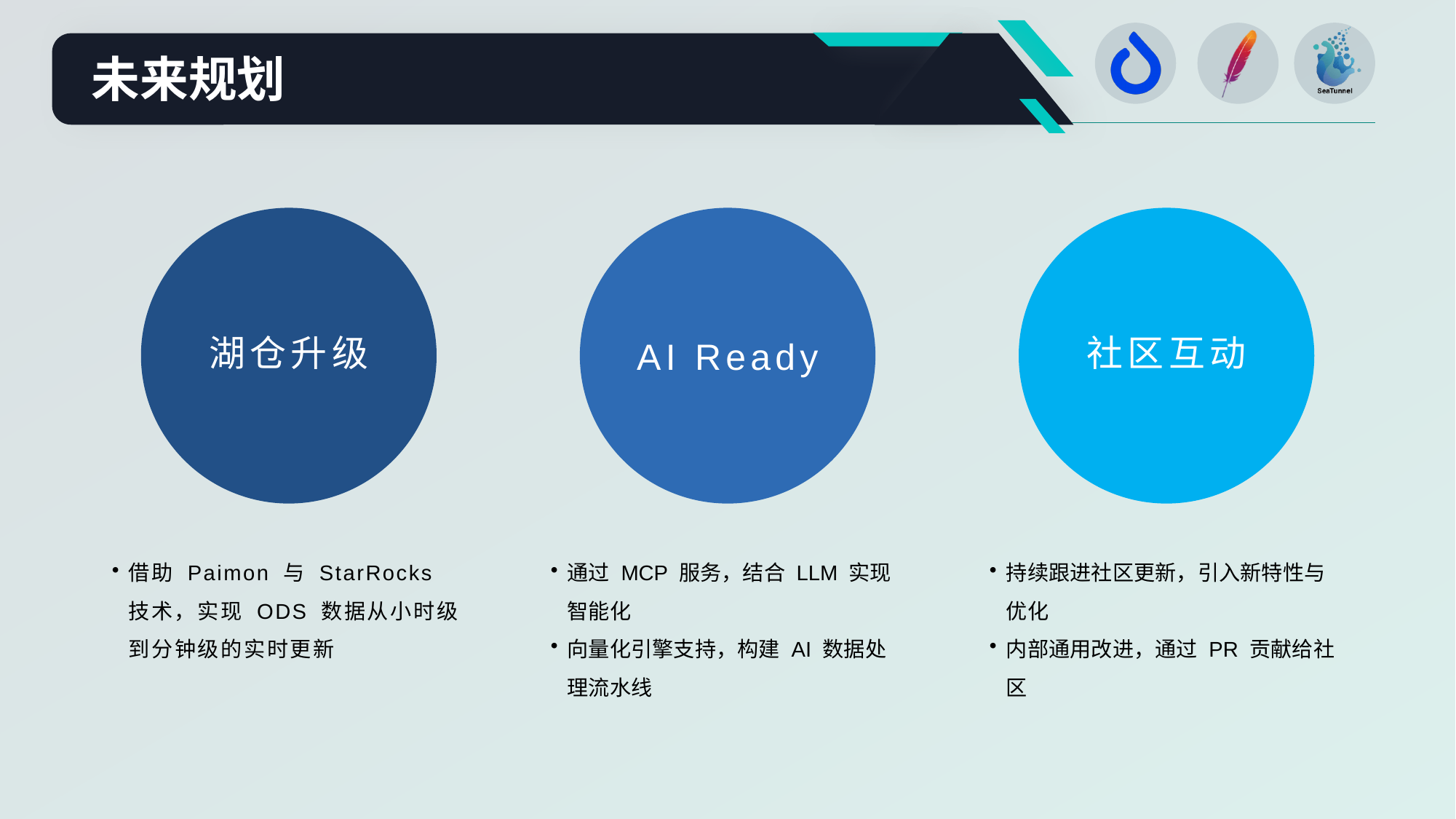

未来规划

湖仓升级
社区互动
AI Ready
借助 Paimon 与 StarRocks 技术，实现 ODS 数据从小时级到分钟级的实时更新
通过 MCP 服务，结合 LLM 实现智能化
向量化引擎支持，构建 AI 数据处理流水线
持续跟进社区更新，引入新特性与优化
内部通用改进，通过 PR 贡献给社区
35